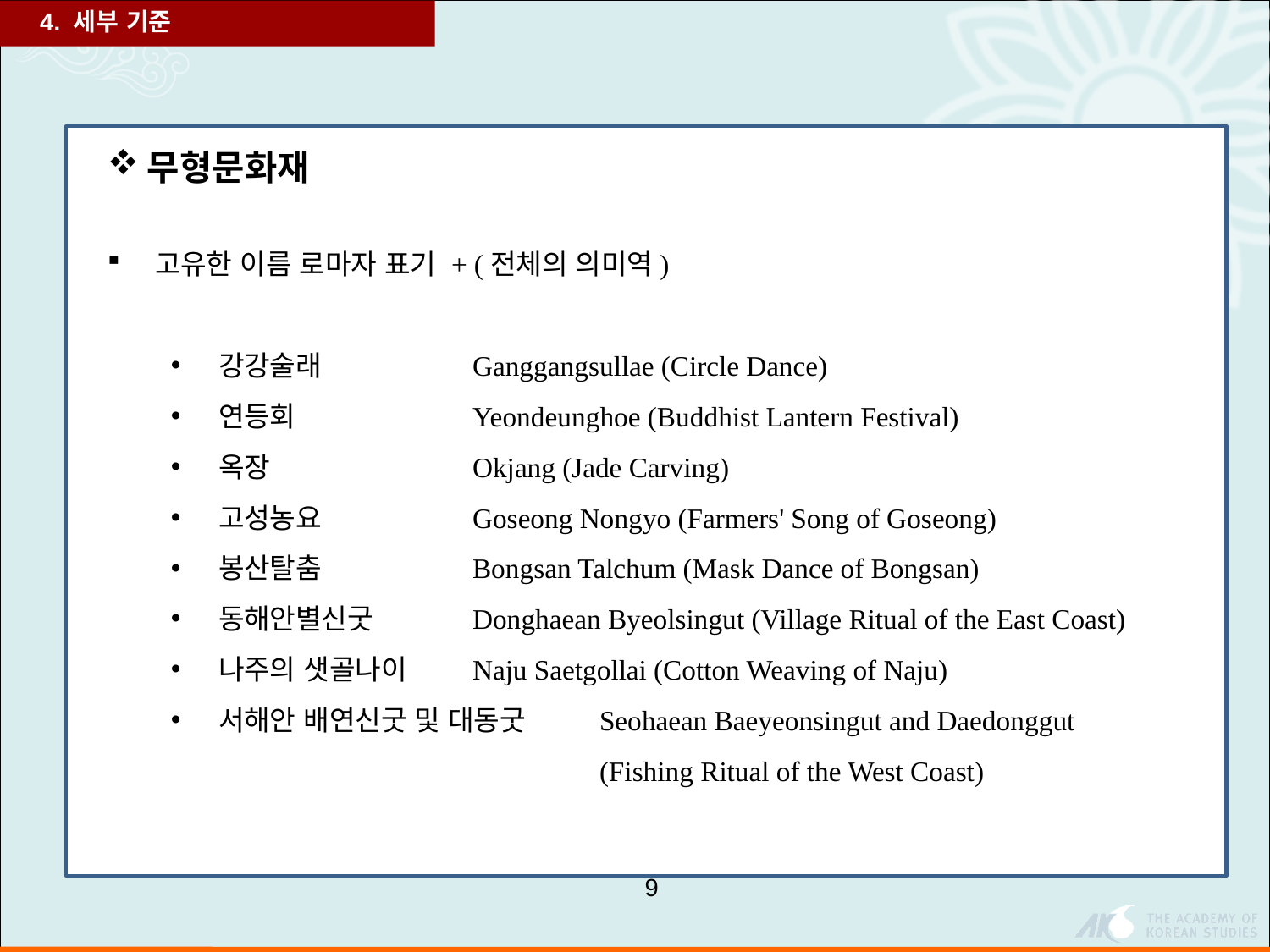

4. 세부 기준

무형문화재

고유한 이름 로마자 표기 + (전체의 의미역)

강강술래  		Ganggangsullae (Circle Dance)
연등회		Yeondeunghoe (Buddhist Lantern Festival)
옥장  		Okjang (Jade Carving)
고성농요  		Goseong Nongyo (Farmers' Song of Goseong)
봉산탈춤  		Bongsan Talchum (Mask Dance of Bongsan)
동해안별신굿  	Donghaean Byeolsingut (Village Ritual of the East Coast)
나주의 샛골나이  	Naju Saetgollai (Cotton Weaving of Naju)
서해안 배연신굿 및 대동굿  	Seohaean Baeyeonsingut and Daedonggut 				(Fishing Ritual of the West Coast)

9